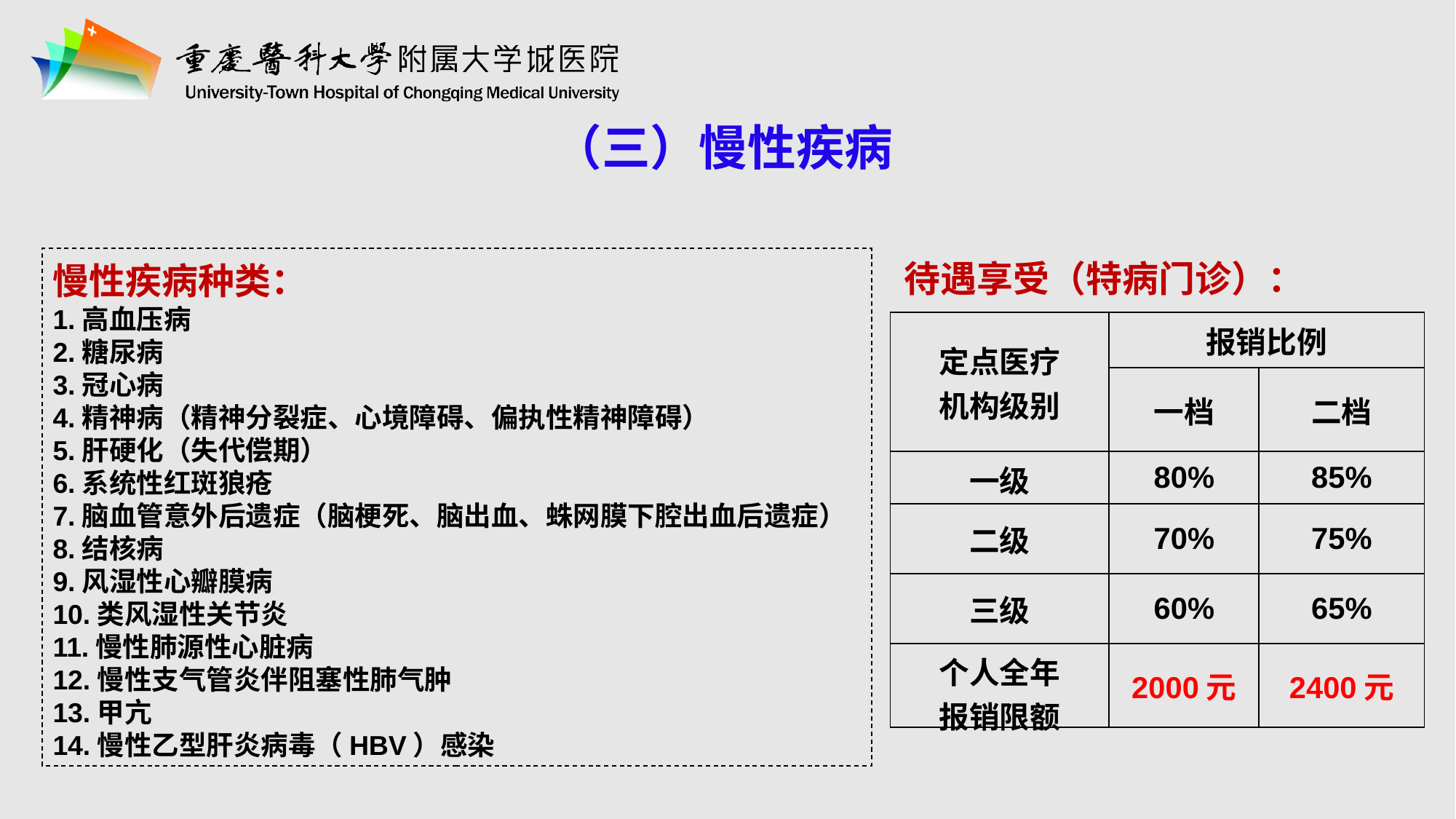

（三）慢性疾病
慢性疾病种类：
1.高血压病
2.糖尿病
3.冠心病
4.精神病（精神分裂症、心境障碍、偏执性精神障碍）
5.肝硬化（失代偿期）
6.系统性红斑狼疮
7.脑血管意外后遗症（脑梗死、脑出血、蛛网膜下腔出血后遗症）
8.结核病
9.风湿性心瓣膜病
10.类风湿性关节炎
11.慢性肺源性心脏病
12.慢性支气管炎伴阻塞性肺气肿
13.甲亢
14.慢性乙型肝炎病毒（HBV）感染
待遇享受（特病门诊）：
| 定点医疗 机构级别 | 报销比例 |  |
| --- | --- | --- |
|  | 一档 | 二档 |
| 一级 | 80% | 85% |
| 二级 | 70% | 75% |
| 三级 | 60% | 65% |
| 个人全年 报销限额 | 2000元 | 2400元 |